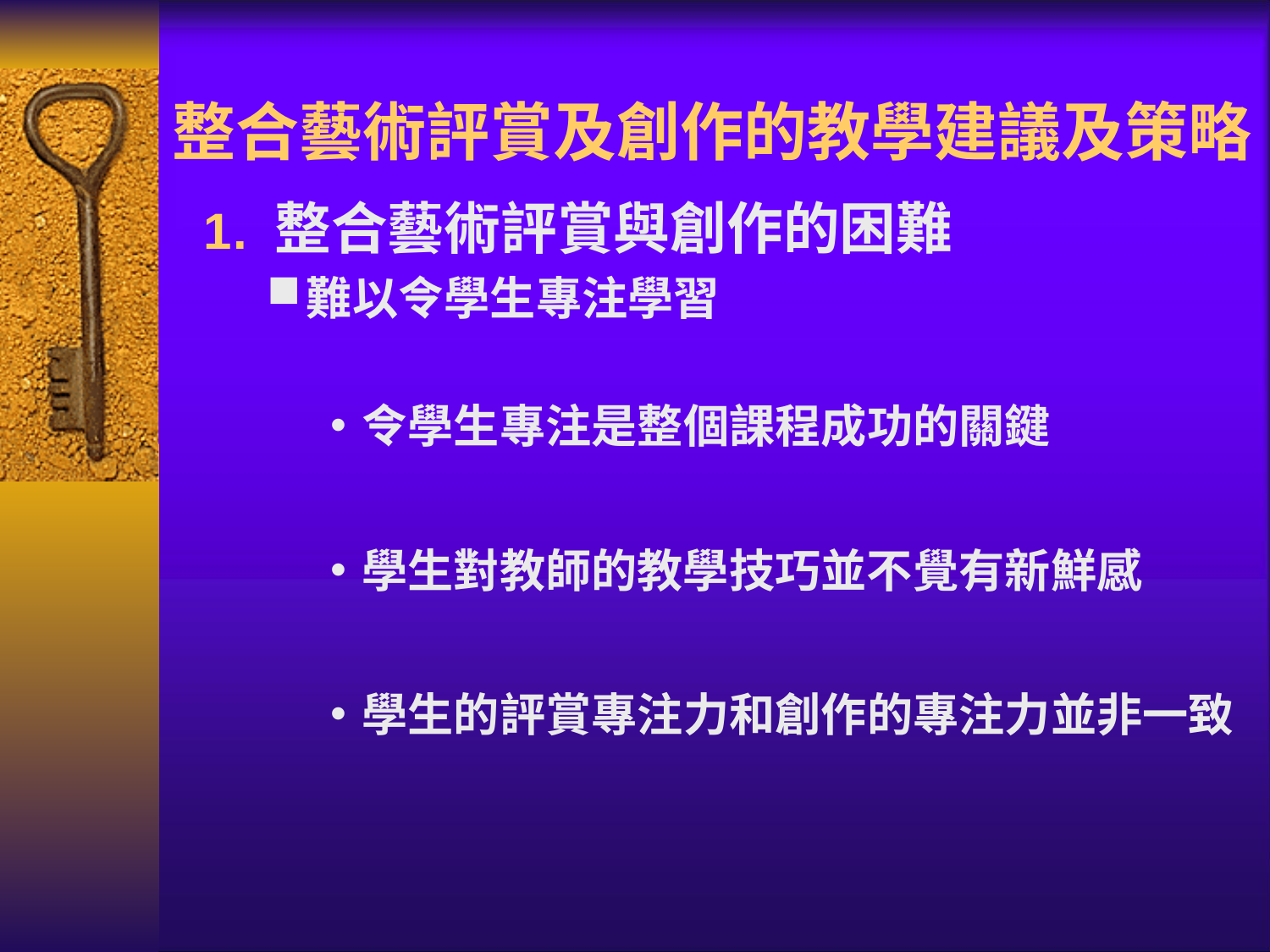

整合藝術評賞及創作的教學建議及策略
整合藝術評賞與創作的困難
難以令學生專注學習

令學生專注是整個課程成功的關鍵

學生對教師的教學技巧並不覺有新鮮感

學生的評賞專注力和創作的專注力並非一致